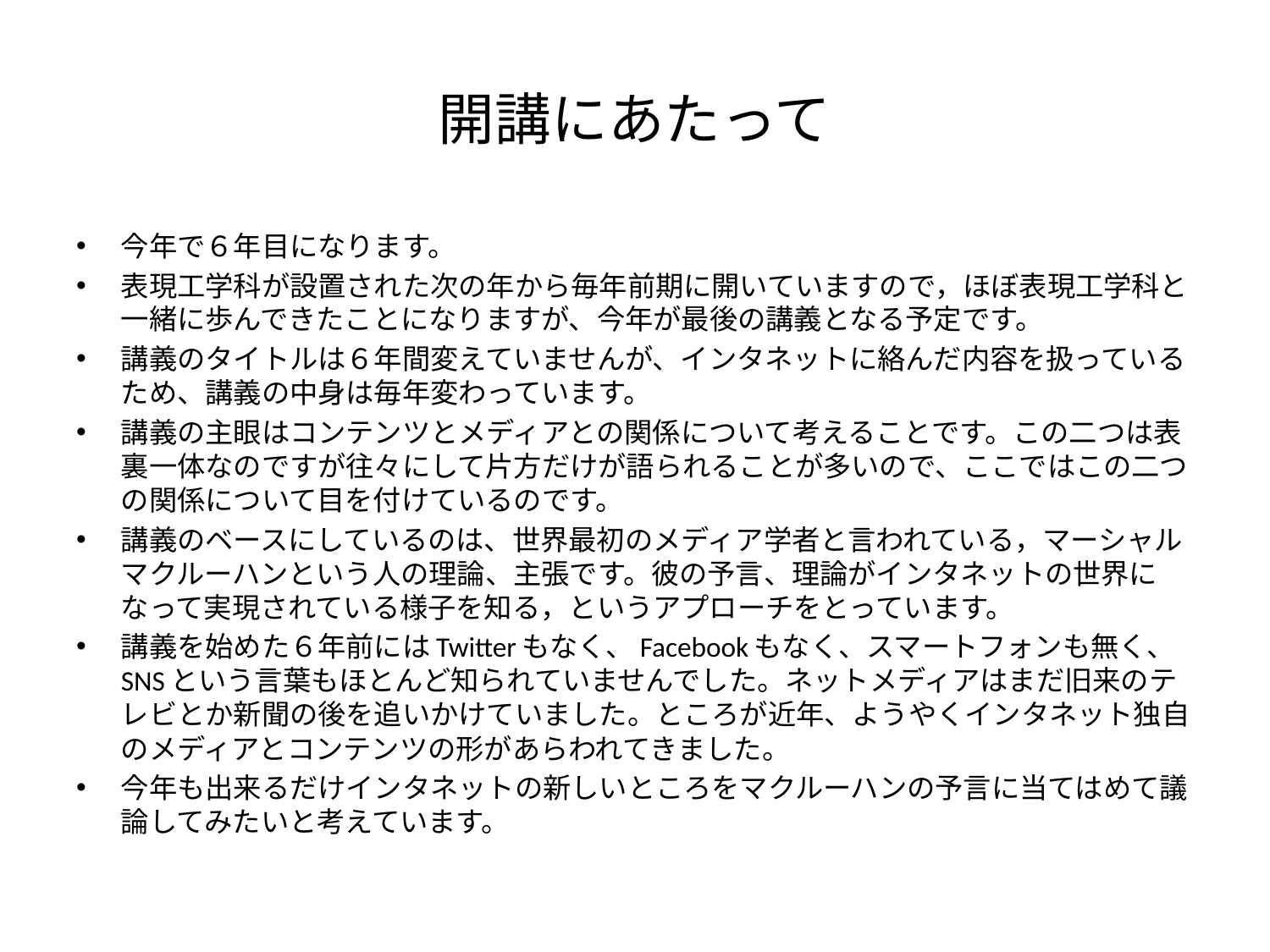

# 開講にあたって
今年で６年目になります。
表現工学科が設置された次の年から毎年前期に開いていますので，ほぼ表現工学科と一緒に歩んできたことになりますが、今年が最後の講義となる予定です。
講義のタイトルは６年間変えていませんが、インタネットに絡んだ内容を扱っているため、講義の中身は毎年変わっています。
講義の主眼はコンテンツとメディアとの関係について考えることです。この二つは表裏一体なのですが往々にして片方だけが語られることが多いので、ここではこの二つの関係について目を付けているのです。
講義のベースにしているのは、世界最初のメディア学者と言われている，マーシャルマクルーハンという人の理論、主張です。彼の予言、理論がインタネットの世界になって実現されている様子を知る，というアプローチをとっています。
講義を始めた６年前にはTwitterもなく、Facebookもなく、スマートフォンも無く、SNSという言葉もほとんど知られていませんでした。ネットメディアはまだ旧来のテレビとか新聞の後を追いかけていました。ところが近年、ようやくインタネット独自のメディアとコンテンツの形があらわれてきました。
今年も出来るだけインタネットの新しいところをマクルーハンの予言に当てはめて議論してみたいと考えています。